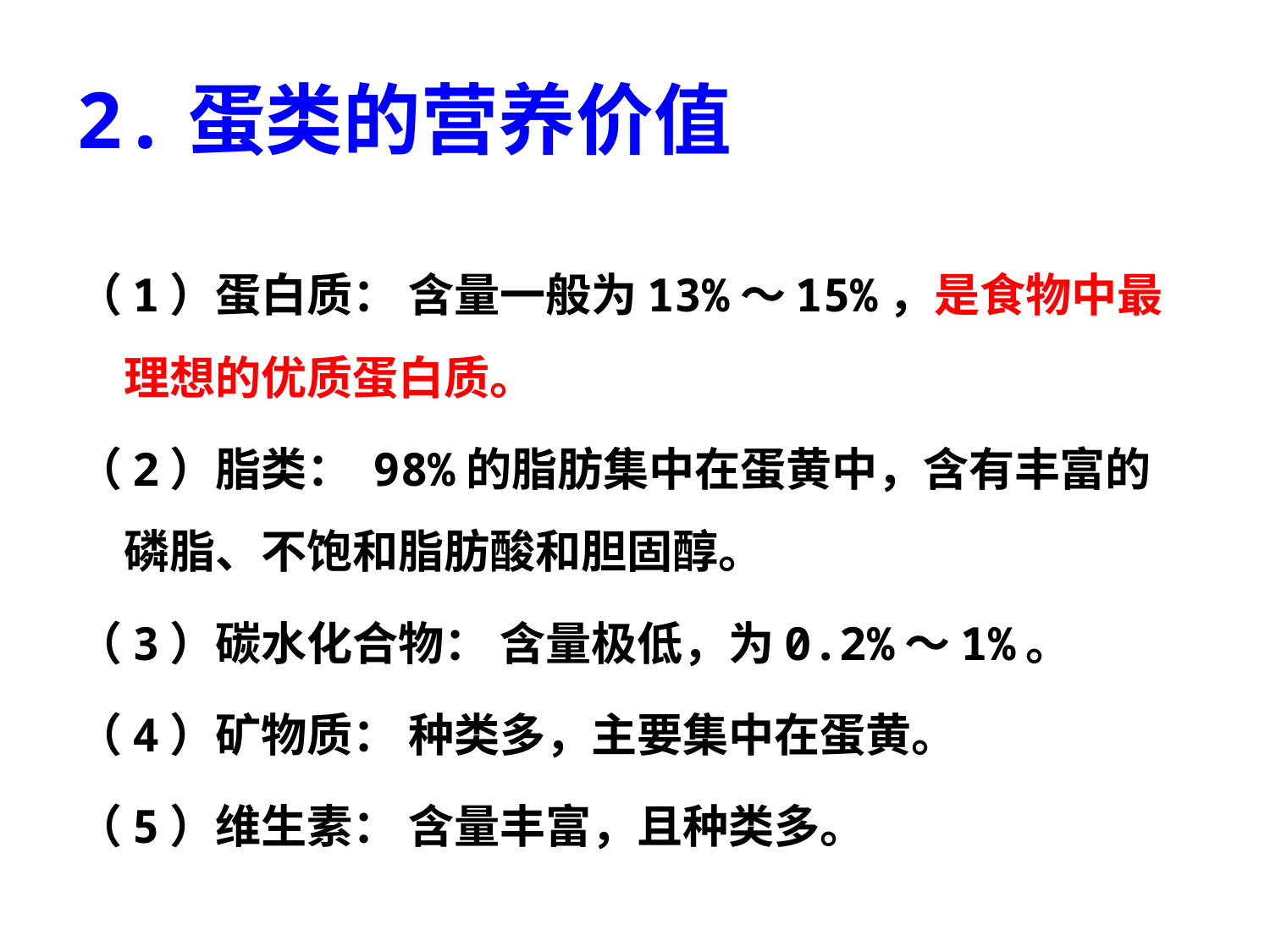

# 2.蛋类的营养价值
（1）蛋白质： 含量一般为13%～15%，是食物中最理想的优质蛋白质。
（2）脂类： 98%的脂肪集中在蛋黄中，含有丰富的磷脂、不饱和脂肪酸和胆固醇。
（3）碳水化合物： 含量极低，为0.2%～1%。
（4）矿物质： 种类多，主要集中在蛋黄。
（5）维生素： 含量丰富，且种类多。